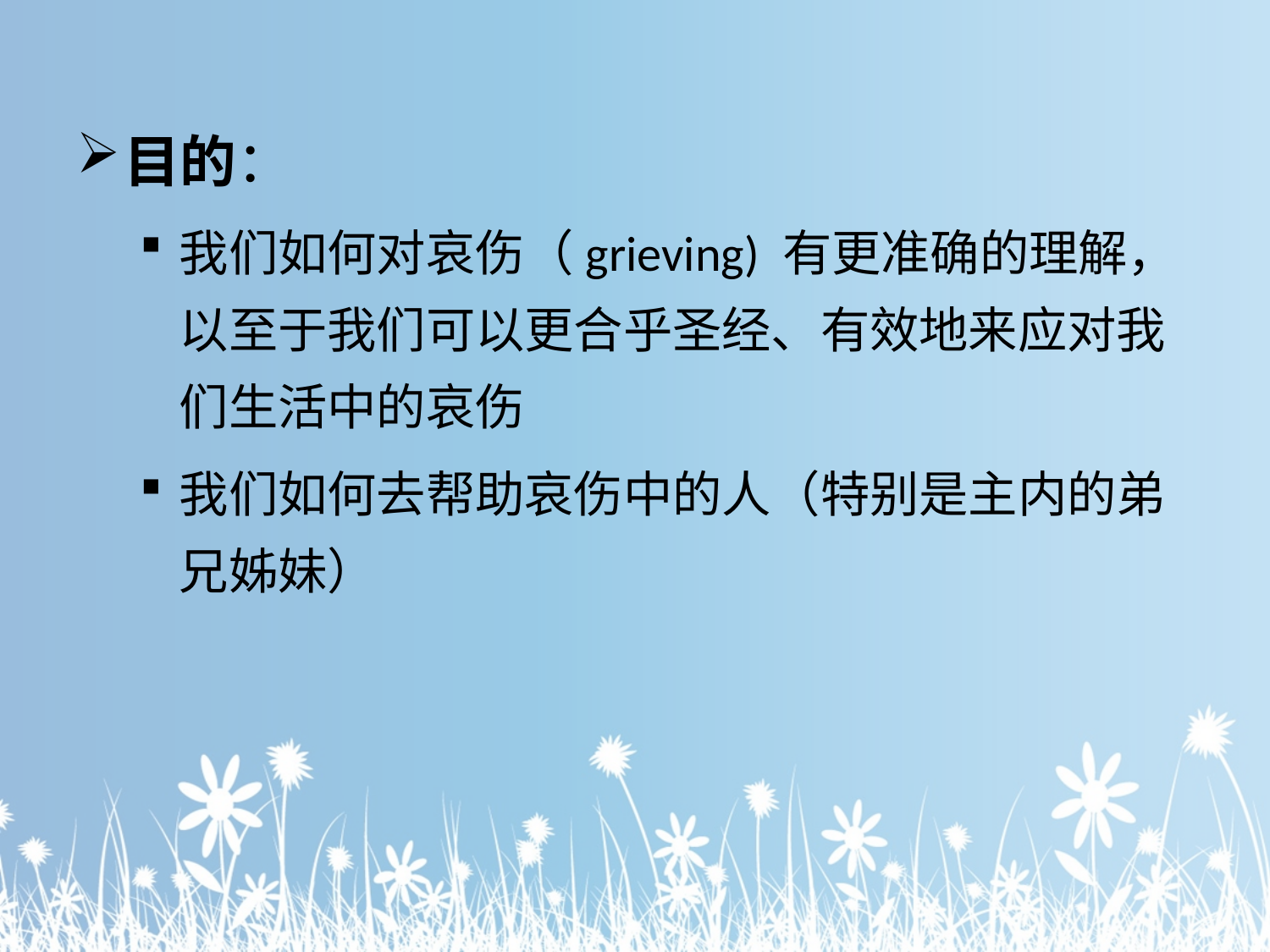

目的：
我们如何对哀伤（grieving) 有更准确的理解，以至于我们可以更合乎圣经、有效地来应对我们生活中的哀伤
我们如何去帮助哀伤中的人（特别是主内的弟兄姊妹）